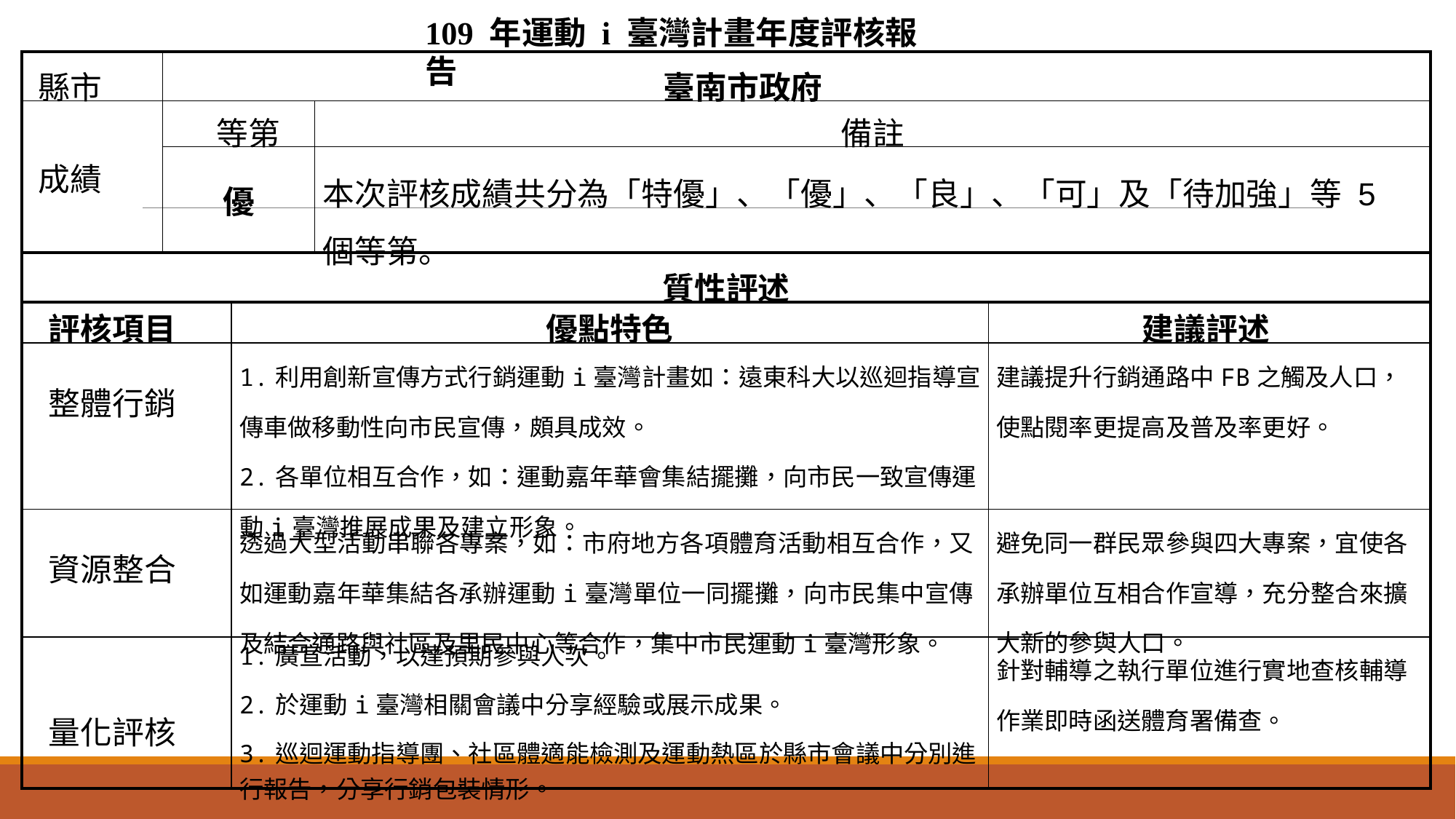

109 年運動 i 臺灣計畫年度評核報告
| 縣市 | 臺南市政府 |  |  |  |
| --- | --- | --- | --- | --- |
| 成績 | 等第 |  | 備註 |  |
|  | 優 |  | 本次評核成績共分為「特優」、「優」、「良」、「可」及「待加強」等 5 個等第。 |  |
| 質性評述 |  |  |  |  |
| 評核項目 |  | 優點特色 |  | 建議評述 |
| 整體行銷 |  | 1.利用創新宣傳方式行銷運動i臺灣計畫如：遠東科大以巡迴指導宣傳車做移動性向市民宣傳，頗具成效。 2.各單位相互合作，如：運動嘉年華會集結擺攤，向市民一致宣傳運動i臺灣推展成果及建立形象。 |  | 建議提升行銷通路中FB之觸及人口，使點閱率更提高及普及率更好。 |
| 資源整合 |  | 透過大型活動串聯各專案，如：市府地方各項體育活動相互合作，又如運動嘉年華集結各承辦運動i臺灣單位一同擺攤，向市民集中宣傳及結合通路與社區及里民中心等合作，集中市民運動i臺灣形象。 |  | 避免同一群民眾參與四大專案，宜使各承辦單位互相合作宣導，充分整合來擴大新的參與人口。 |
| 量化評核 |  | 1.廣宣活動，以達預期參與人次。 2.於運動i臺灣相關會議中分享經驗或展示成果。 3.巡迴運動指導團、社區體適能檢測及運動熱區於縣市會議中分別進行報告，分享行銷包裝情形。 |  | 針對輔導之執行單位進行實地查核輔導作業即時函送體育署備查。 |